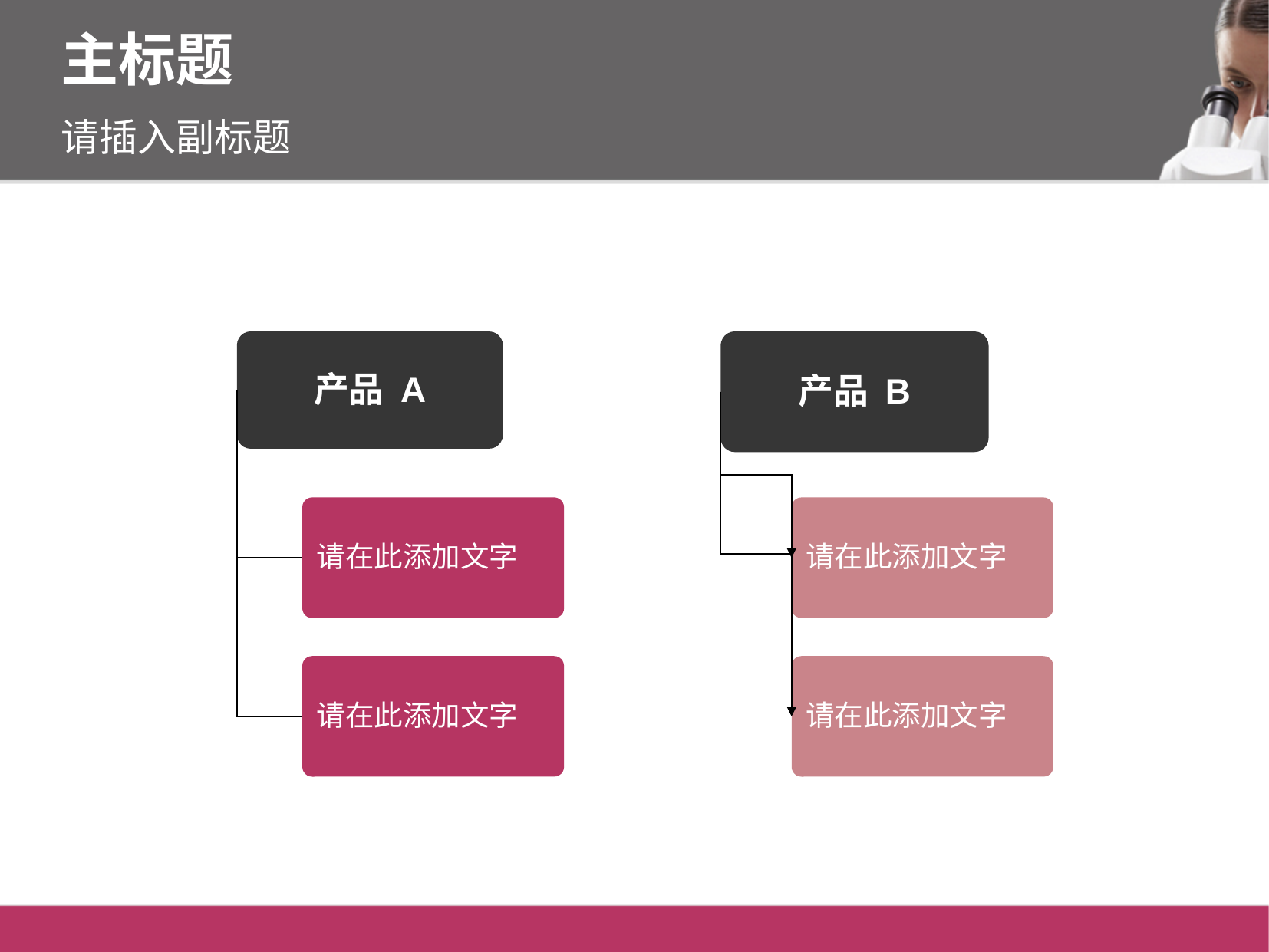

主标题
请插入副标题
产品 A
产品 B
请在此添加文字
请在此添加文字
请在此添加文字
请在此添加文字